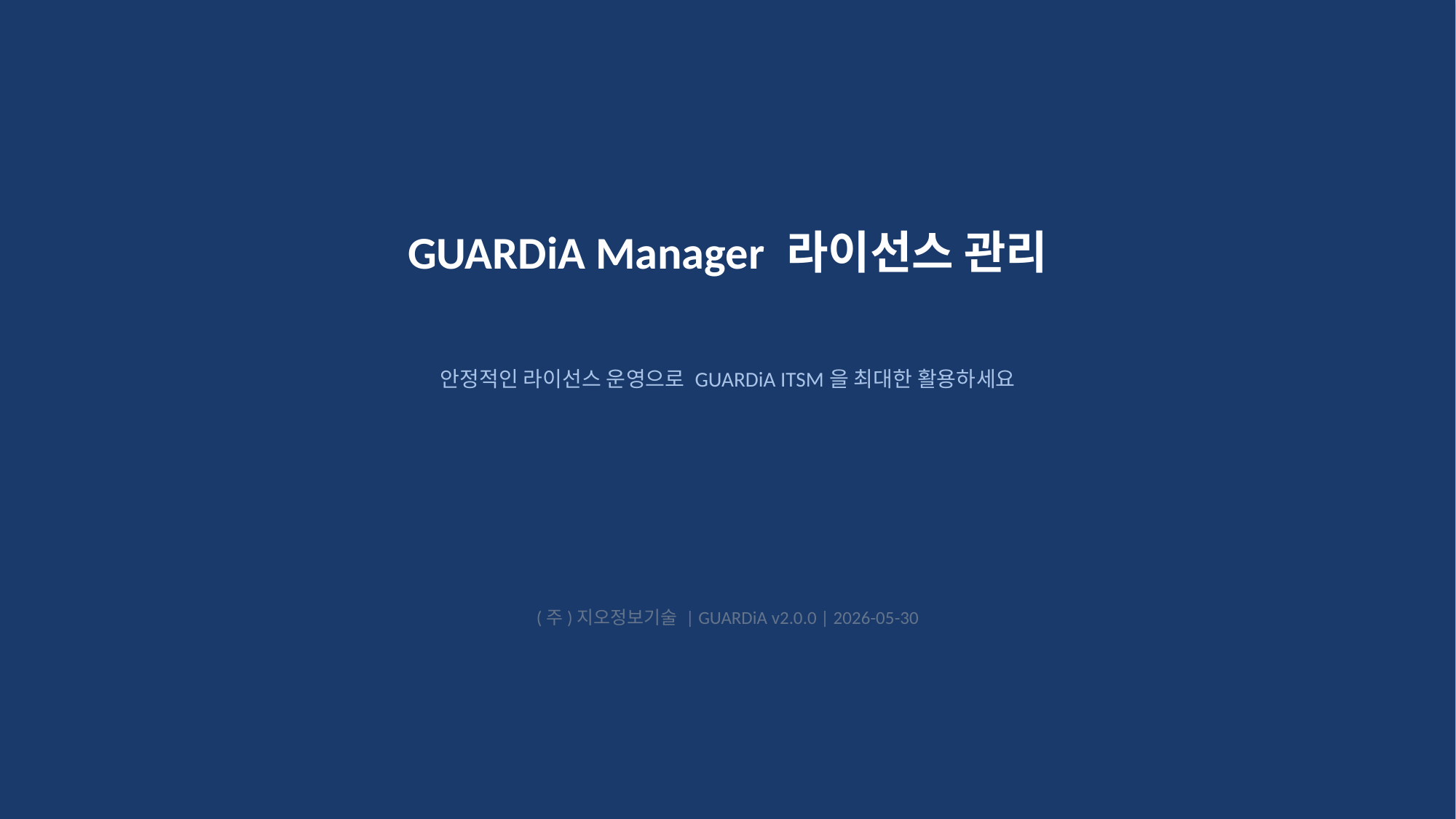

GUARDiA Manager 라이선스 관리
안정적인 라이선스 운영으로 GUARDiA ITSM을 최대한 활용하세요
(주)지오정보기술 | GUARDiA v2.0.0 | 2026-05-30